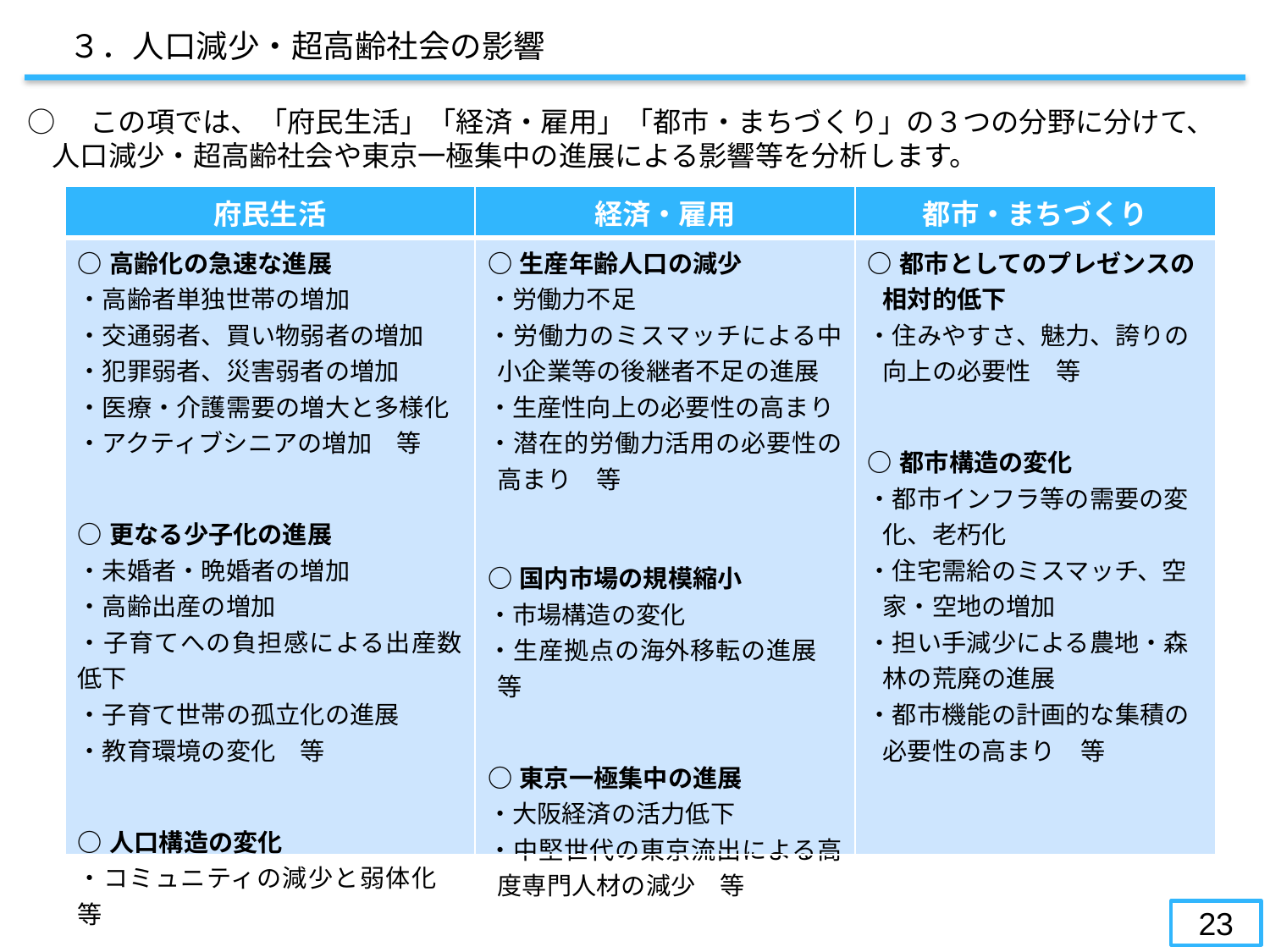

３．人口減少・超高齢社会の影響
○　この項では、「府民生活」「経済・雇用」「都市・まちづくり」の３つの分野に分けて、人口減少・超高齢社会や東京一極集中の進展による影響等を分析します。
| 府民生活 | 経済・雇用 | 都市・まちづくり |
| --- | --- | --- |
| ○高齢化の急速な進展 ・高齢者単独世帯の増加 ・交通弱者、買い物弱者の増加 ・犯罪弱者、災害弱者の増加 ・医療・介護需要の増大と多様化 ・アクティブシニアの増加　等 ○更なる少子化の進展 ・未婚者・晩婚者の増加 ・高齢出産の増加 ・子育てへの負担感による出産数低下 ・子育て世帯の孤立化の進展 ・教育環境の変化　等 ○人口構造の変化 ・コミュニティの減少と弱体化　等 | ○生産年齢人口の減少 ・労働力不足 ・労働力のミスマッチによる中小企業等の後継者不足の進展 ・生産性向上の必要性の高まり ・潜在的労働力活用の必要性の高まり　等 ○国内市場の規模縮小 ・市場構造の変化 ・生産拠点の海外移転の進展　等 ○東京一極集中の進展 ・大阪経済の活力低下 ・中堅世代の東京流出による高度専門人材の減少　等 | ○都市としてのプレゼンスの相対的低下 ・住みやすさ、魅力、誇りの向上の必要性　等 ○都市構造の変化 ・都市インフラ等の需要の変化、老朽化 ・住宅需給のミスマッチ、空家・空地の増加 ・担い手減少による農地・森林の荒廃の進展 ・都市機能の計画的な集積の必要性の高まり　等 |
23